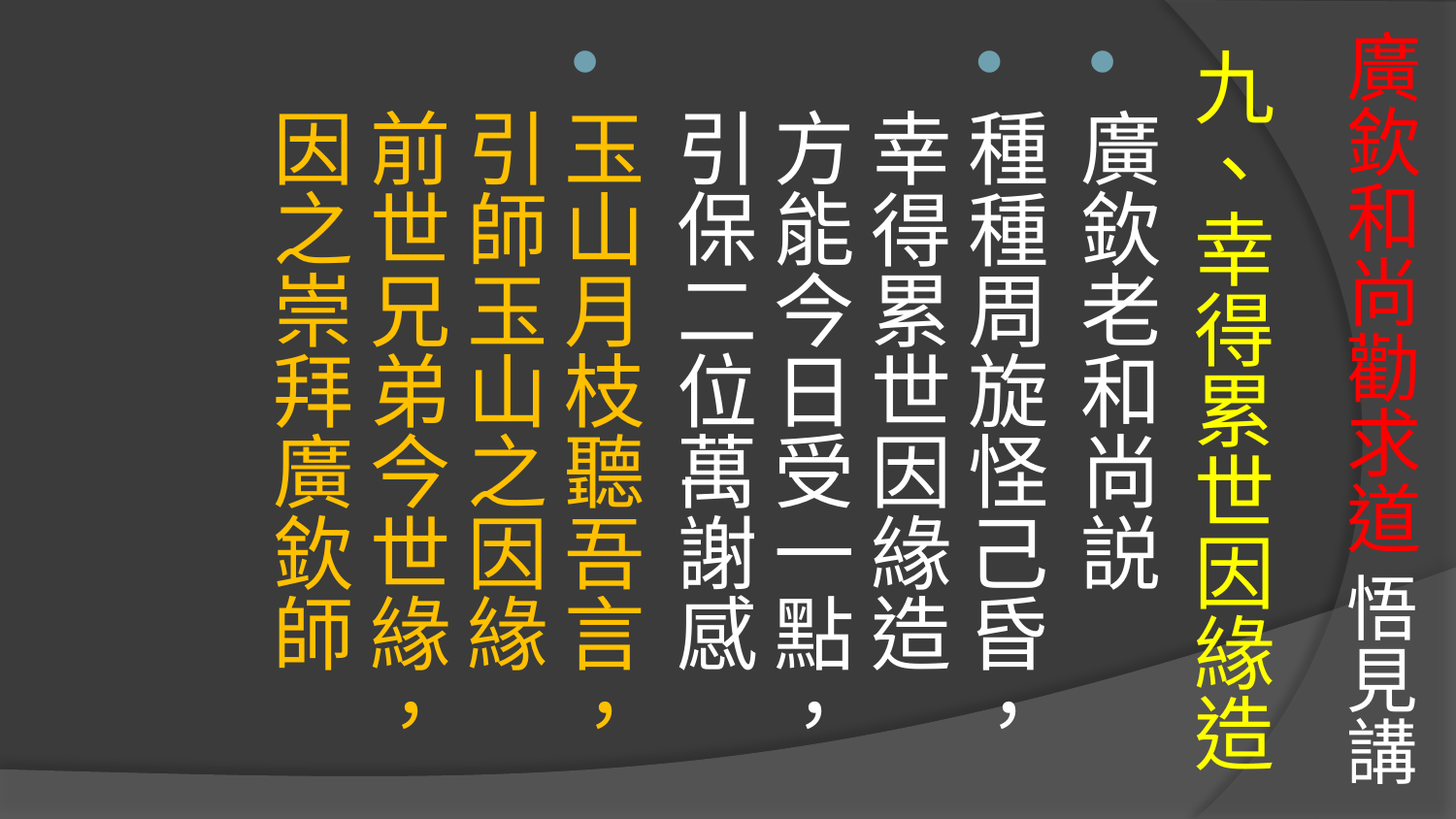

# 廣欽和尚勸求道 悟見講
九、幸得累世因緣造
廣欽老和尚説
種種周旋怪己昏，幸得累世因緣造
方能今日受一點，引保二位萬謝感
玉山月枝聽吾言，引師玉山之因緣
前世兄弟今世緣，因之崇拜廣欽師